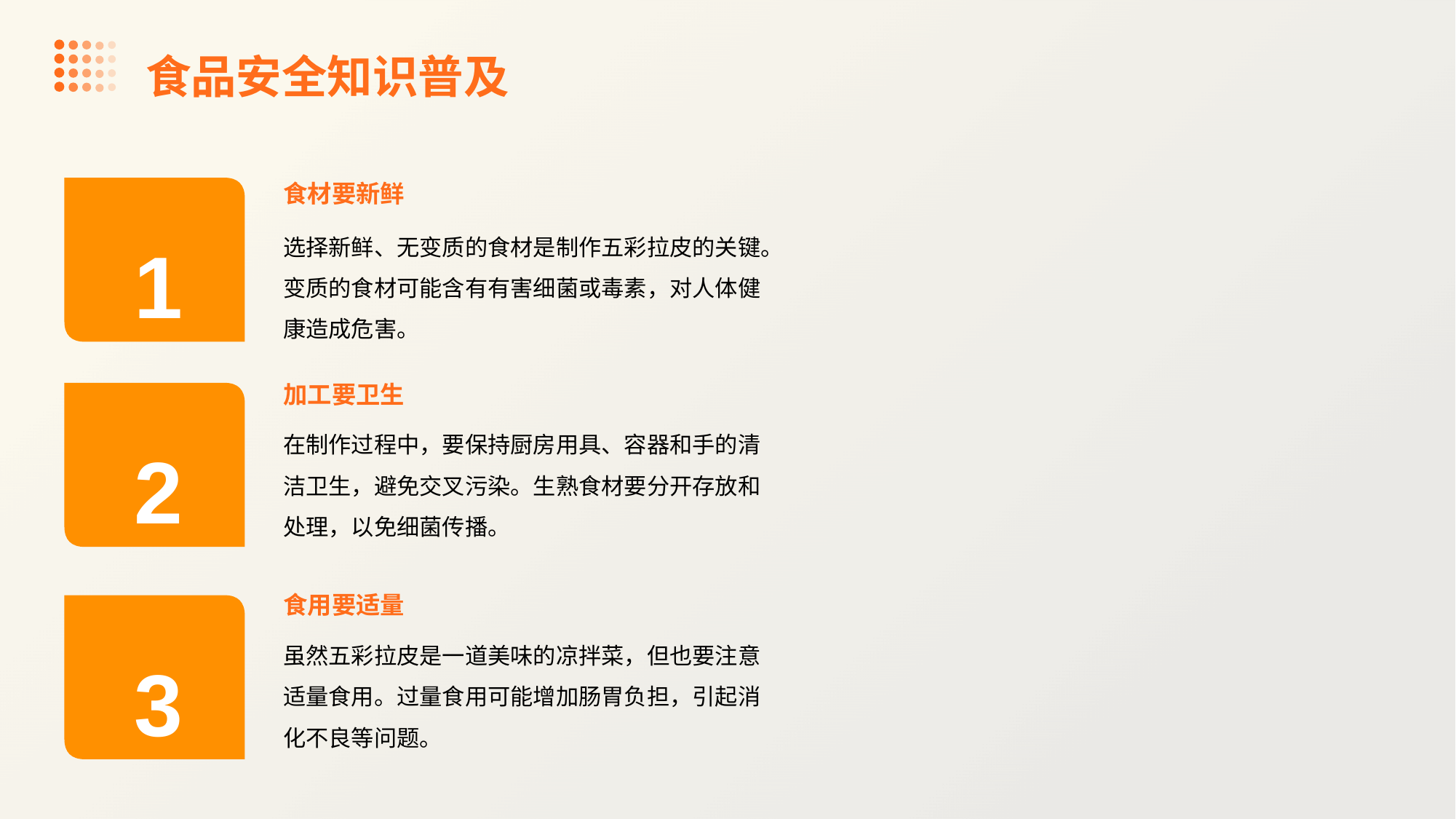

食品安全知识普及

食材要新鲜
1

选择新鲜、无变质的食材是制作五彩拉皮的关键。变质的食材可能含有有害细菌或毒素，对人体健康造成危害。
加工要卫生
2

在制作过程中，要保持厨房用具、容器和手的清洁卫生，避免交叉污染。生熟食材要分开存放和处理，以免细菌传播。
食用要适量
3

虽然五彩拉皮是一道美味的凉拌菜，但也要注意适量食用。过量食用可能增加肠胃负担，引起消化不良等问题。